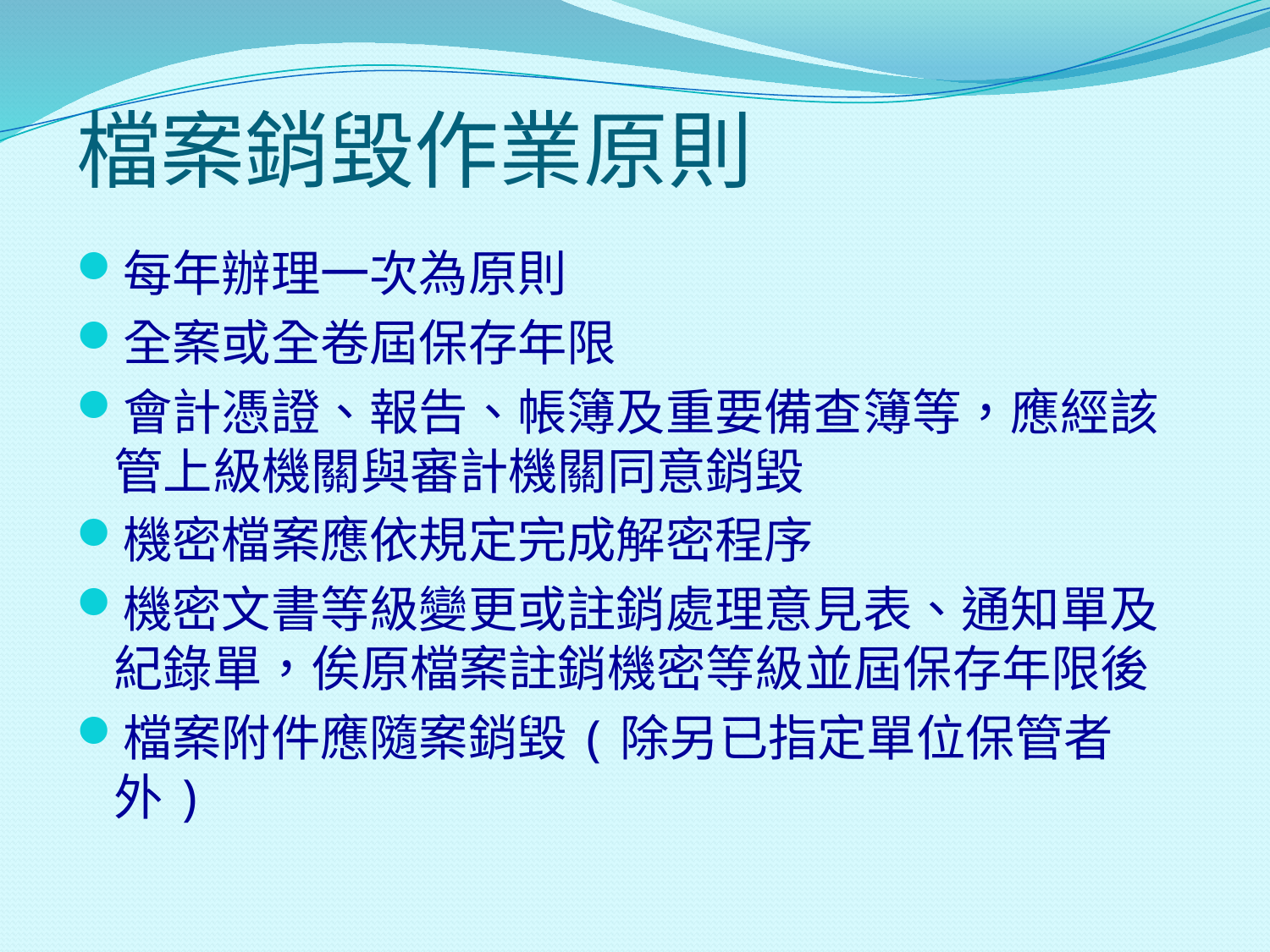

# 檔案銷毀作業原則
每年辦理一次為原則
全案或全卷屆保存年限
會計憑證、報告、帳簿及重要備查簿等，應經該管上級機關與審計機關同意銷毀
機密檔案應依規定完成解密程序
機密文書等級變更或註銷處理意見表、通知單及紀錄單，俟原檔案註銷機密等級並屆保存年限後
檔案附件應隨案銷毀(除另已指定單位保管者外)